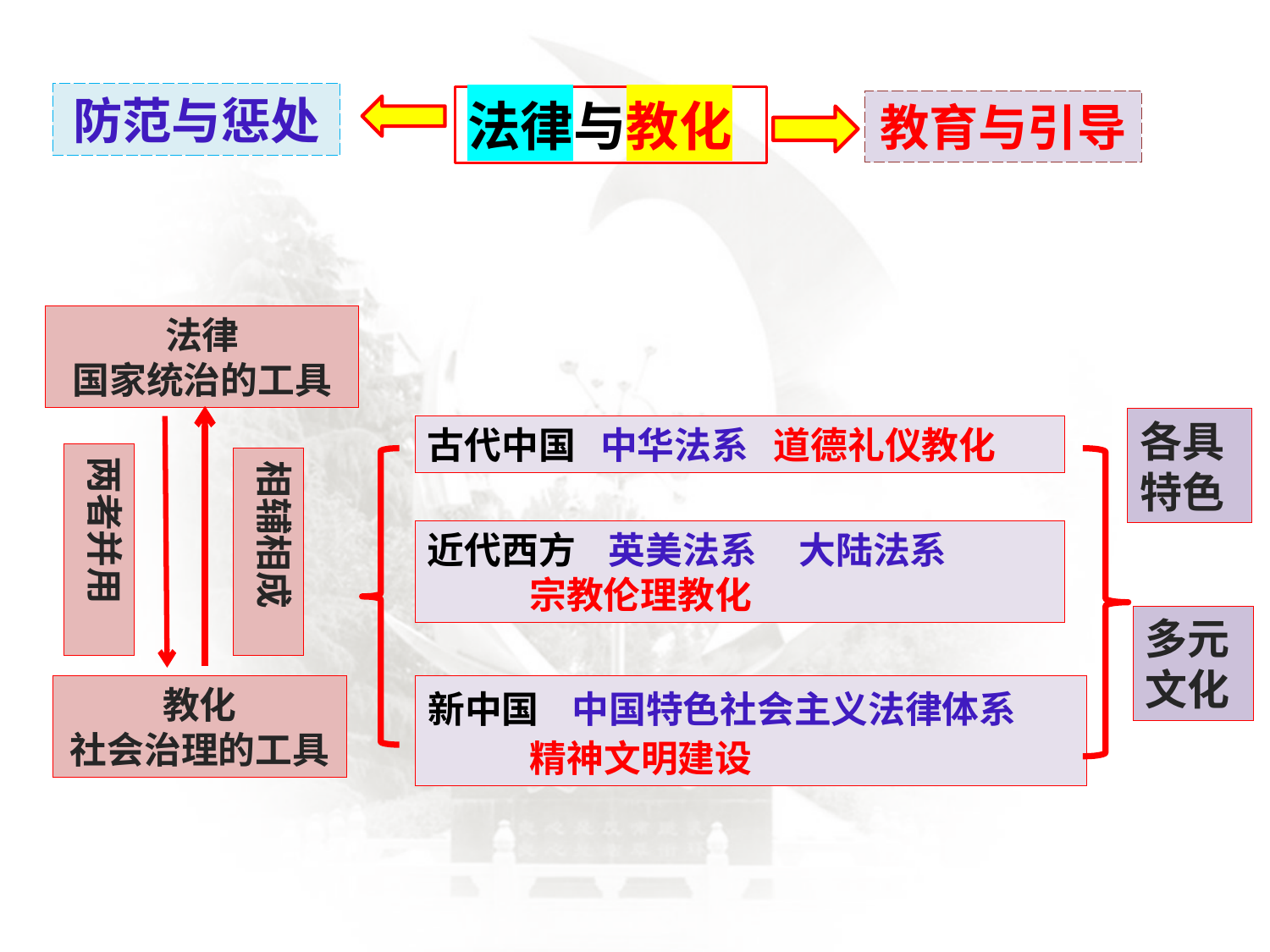

防范与惩处
法律与教化
教育与引导

法律
国家统治的工具
各具特色
古代中国   中华法系   道德礼仪教化
两者并用
相辅相成

近代西方    英美法系     大陆法系
           宗教伦理教化
多元文化
新中国    中国特色社会主义法律体系
           精神文明建设
教化
社会治理的工具